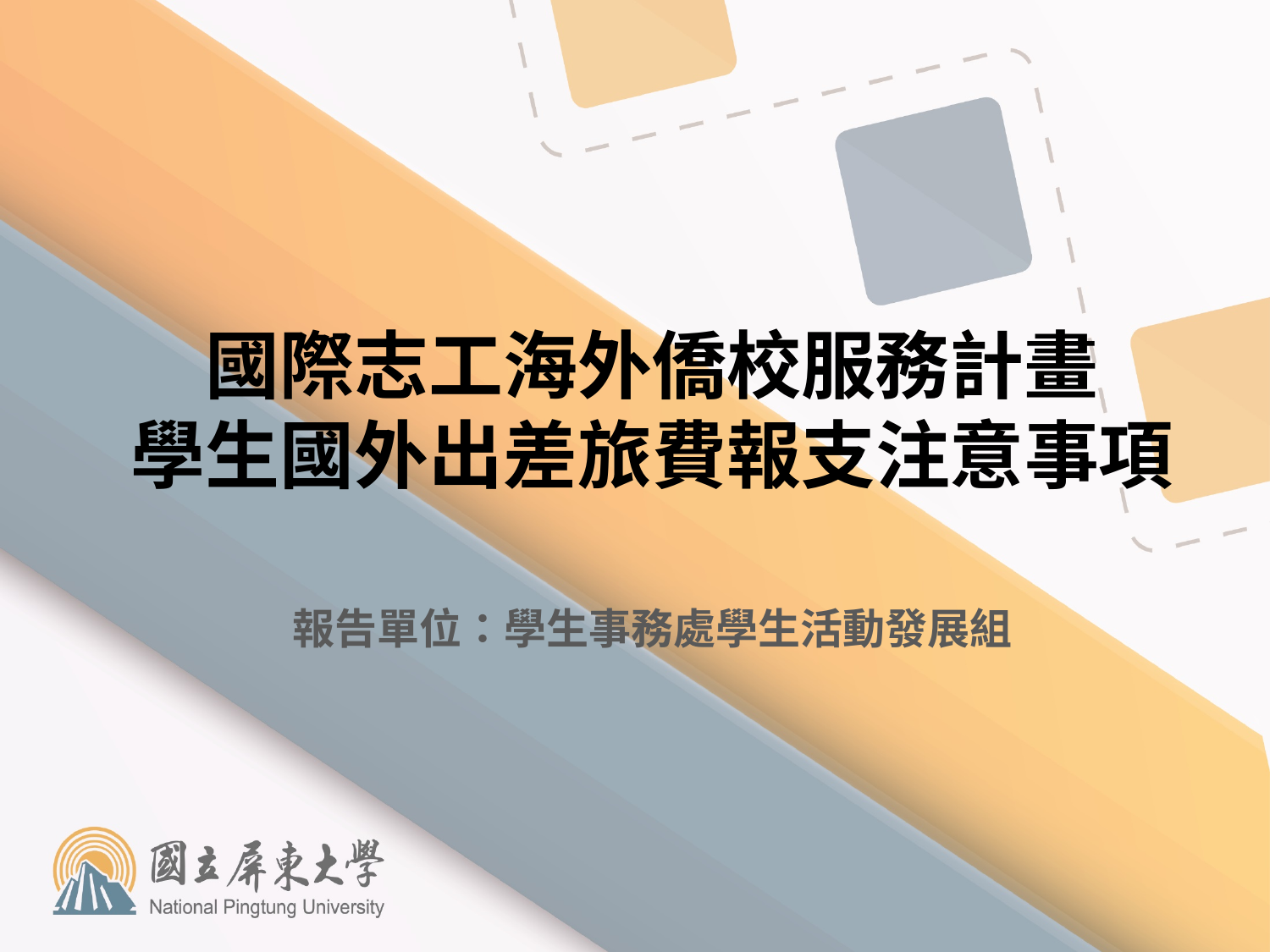

# 國際志工海外僑校服務計畫 學生國外出差旅費報支注意事項
報告單位：學生事務處學生活動發展組